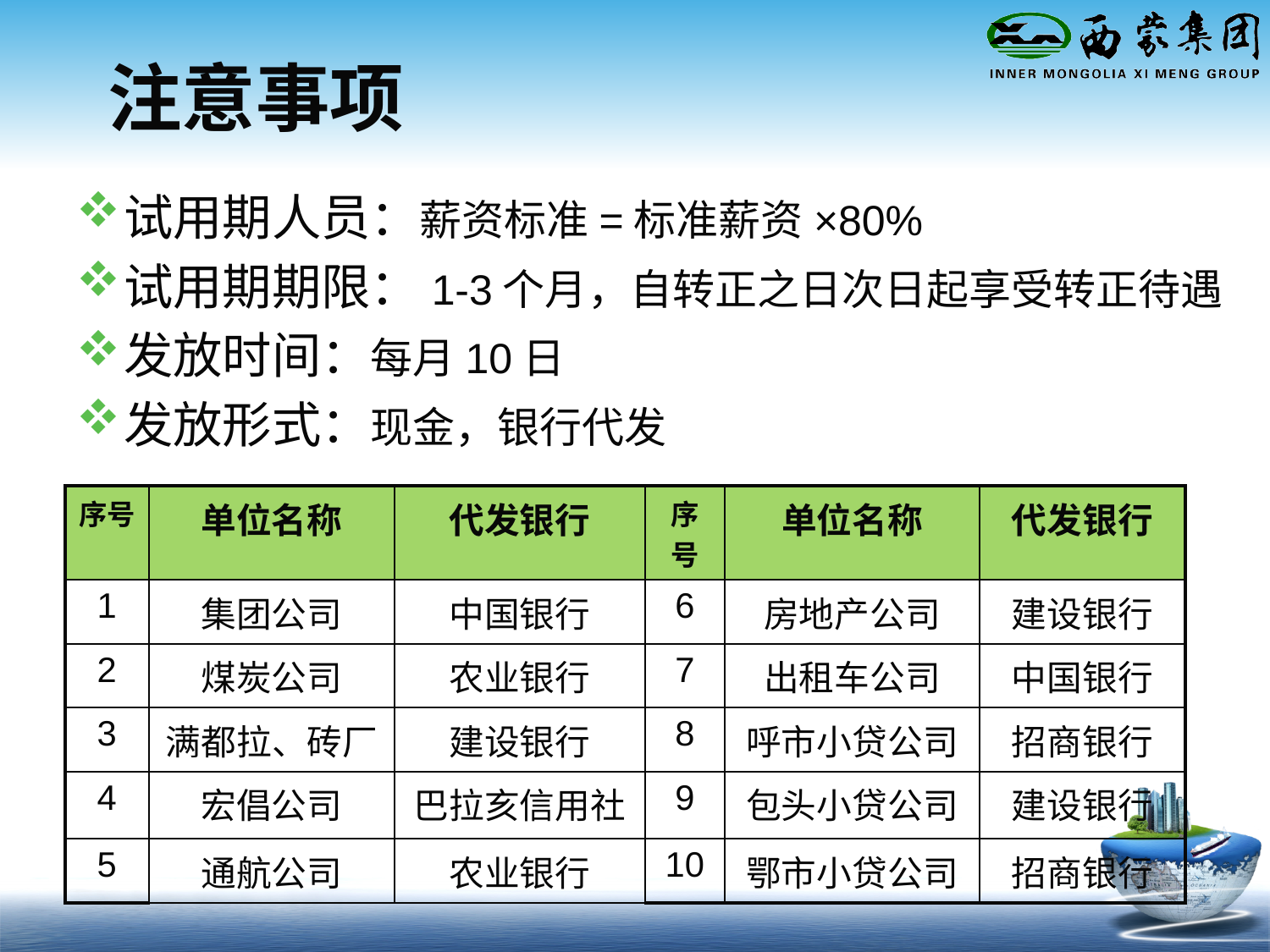

注意事项
试用期人员：薪资标准=标准薪资×80%
试用期期限：1-3个月，自转正之日次日起享受转正待遇
发放时间：每月10日
发放形式：现金，银行代发

| 序号 | 单位名称 | 代发银行 | 序号 | 单位名称 | 代发银行 |
| --- | --- | --- | --- | --- | --- |
| 1 | 集团公司 | 中国银行 | 6 | 房地产公司 | 建设银行 |
| 2 | 煤炭公司 | 农业银行 | 7 | 出租车公司 | 中国银行 |
| 3 | 满都拉、砖厂 | 建设银行 | 8 | 呼市小贷公司 | 招商银行 |
| 4 | 宏倡公司 | 巴拉亥信用社 | 9 | 包头小贷公司 | 建设银行 |
| 5 | 通航公司 | 农业银行 | 10 | 鄂市小贷公司 | 招商银行 |